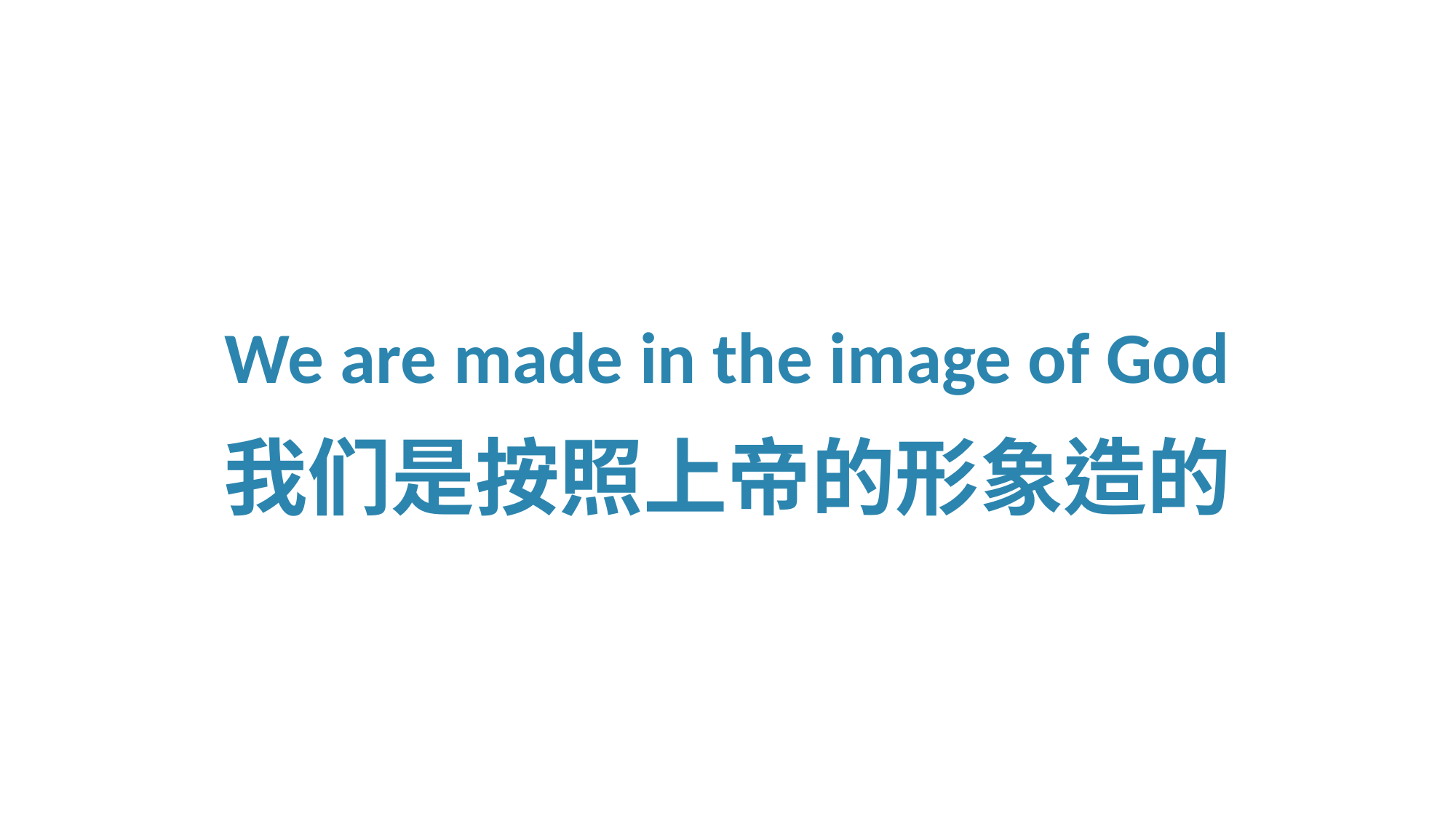

We are made in the image of God
我们是按照上帝的形象造的
9